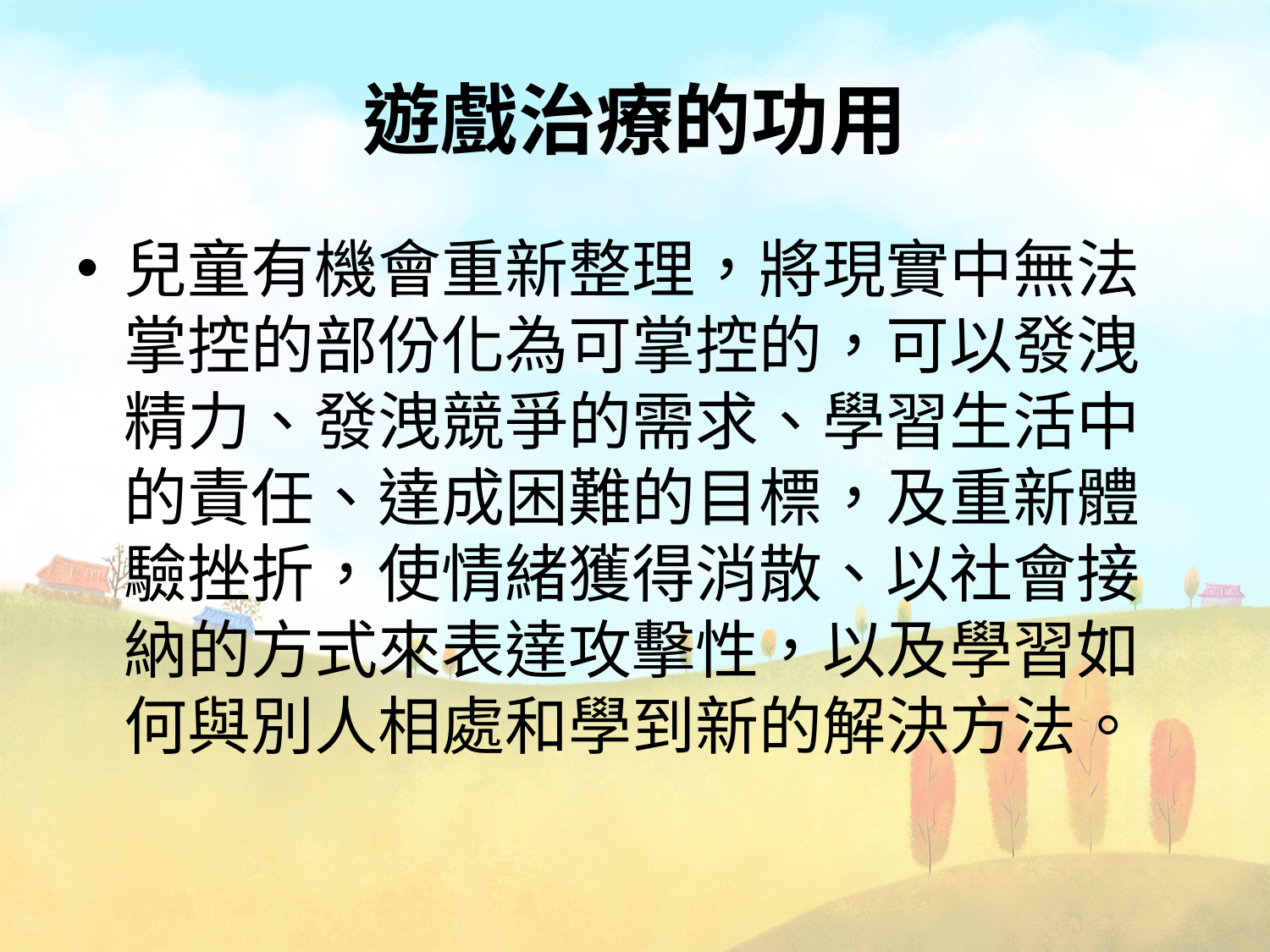

# 遊戲治療的功用
兒童有機會重新整理，將現實中無法掌控的部份化為可掌控的，可以發洩精力、發洩競爭的需求、學習生活中的責任、達成困難的目標，及重新體驗挫折，使情緒獲得消散、以社會接納的方式來表達攻擊性，以及學習如何與別人相處和學到新的解決方法。